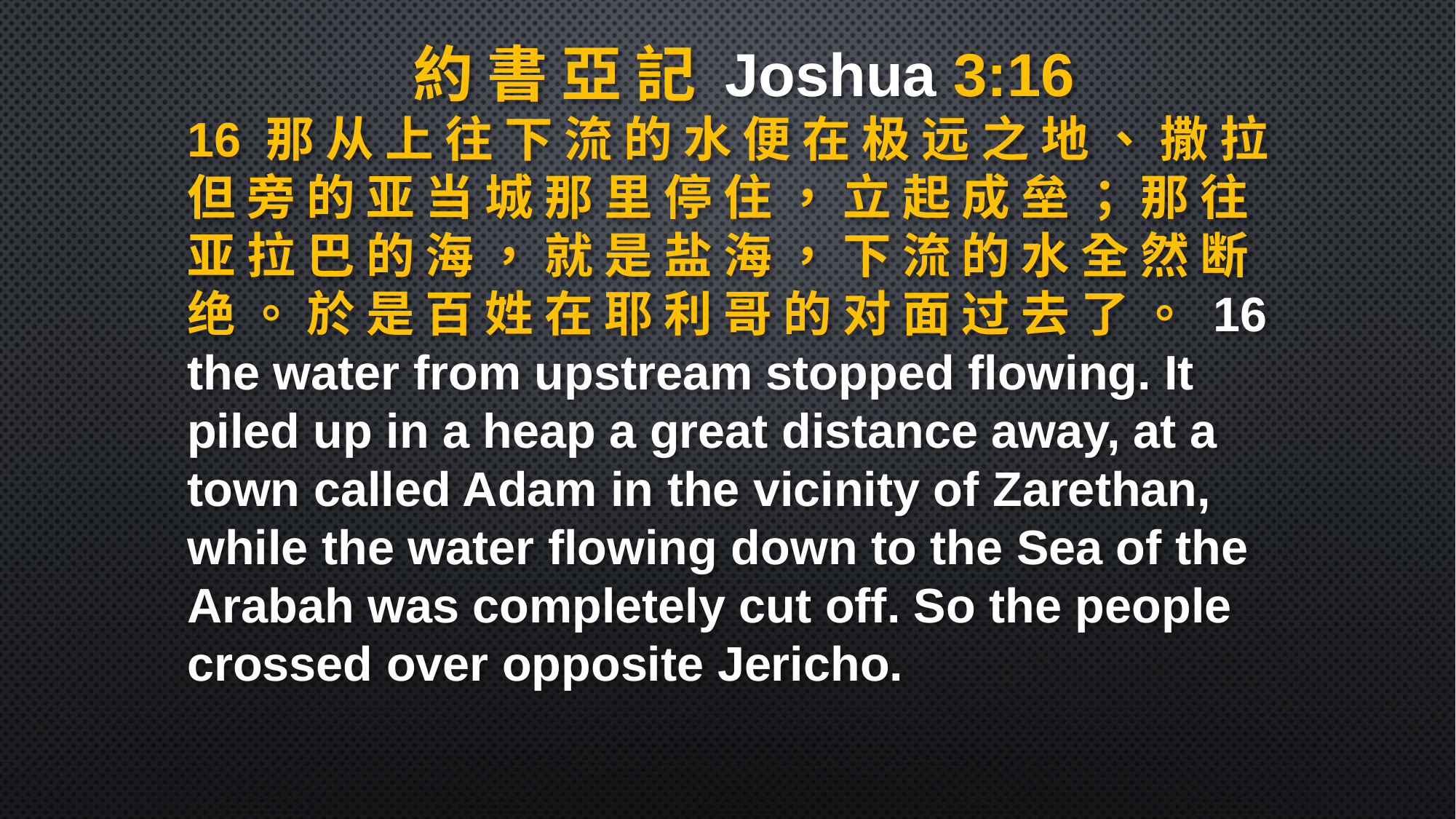

約 書 亞 記 Joshua 3:16
16 那 从 上 往 下 流 的 水 便 在 极 远 之 地 、 撒 拉 但 旁 的 亚 当 城 那 里 停 住 ， 立 起 成 垒 ； 那 往 亚 拉 巴 的 海 ， 就 是 盐 海 ， 下 流 的 水 全 然 断 绝 。 於 是 百 姓 在 耶 利 哥 的 对 面 过 去 了 。 16 the water from upstream stopped flowing. It piled up in a heap a great distance away, at a town called Adam in the vicinity of Zarethan, while the water flowing down to the Sea of the Arabah was completely cut off. So the people crossed over opposite Jericho.